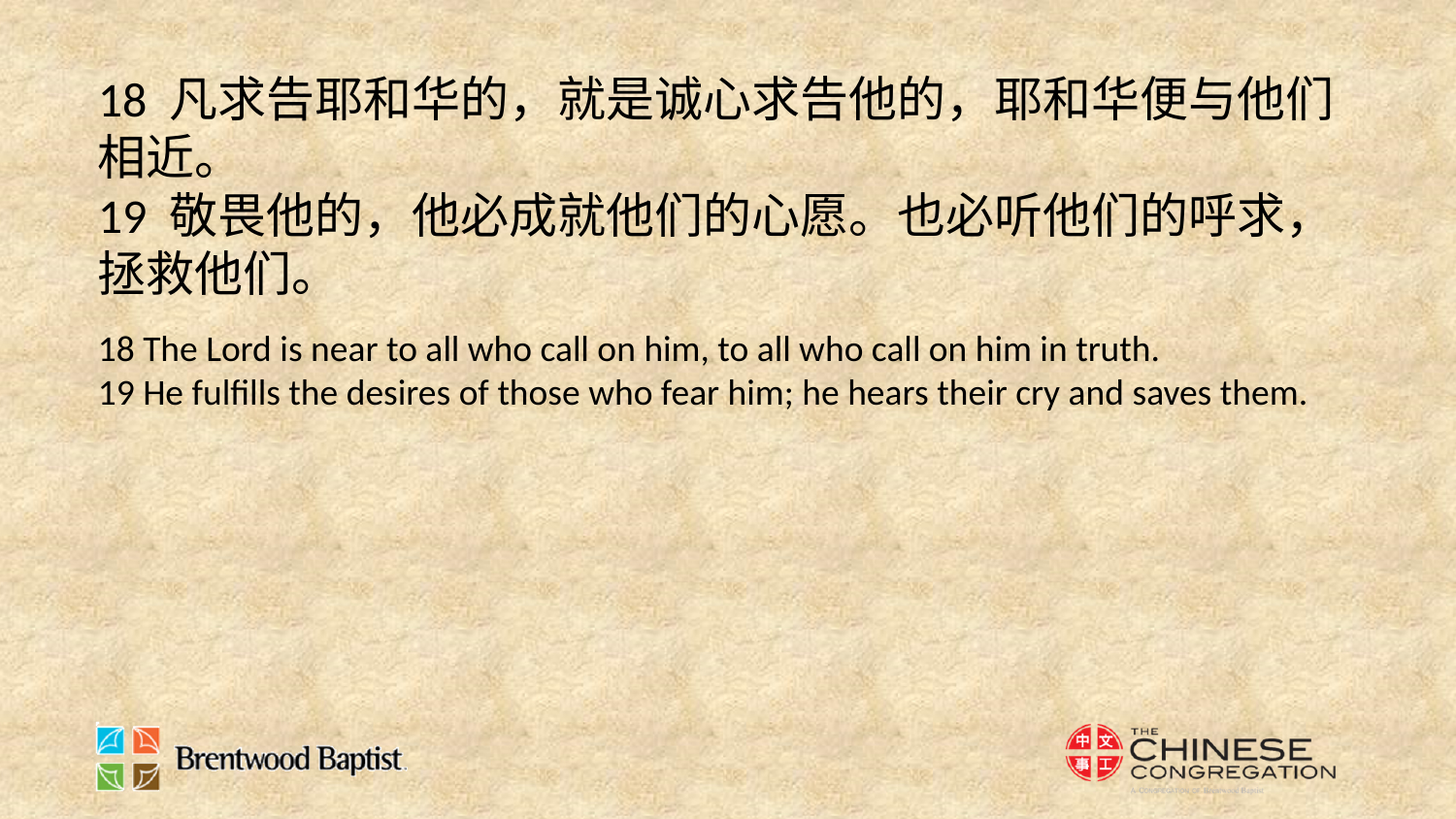

18 凡求告耶和华的，就是诚心求告他的，耶和华便与他们相近。
19 敬畏他的，他必成就他们的心愿。也必听他们的呼求，拯救他们。

18 The Lord is near to all who call on him, to all who call on him in truth.
19 He fulfills the desires of those who fear him; he hears their cry and saves them.